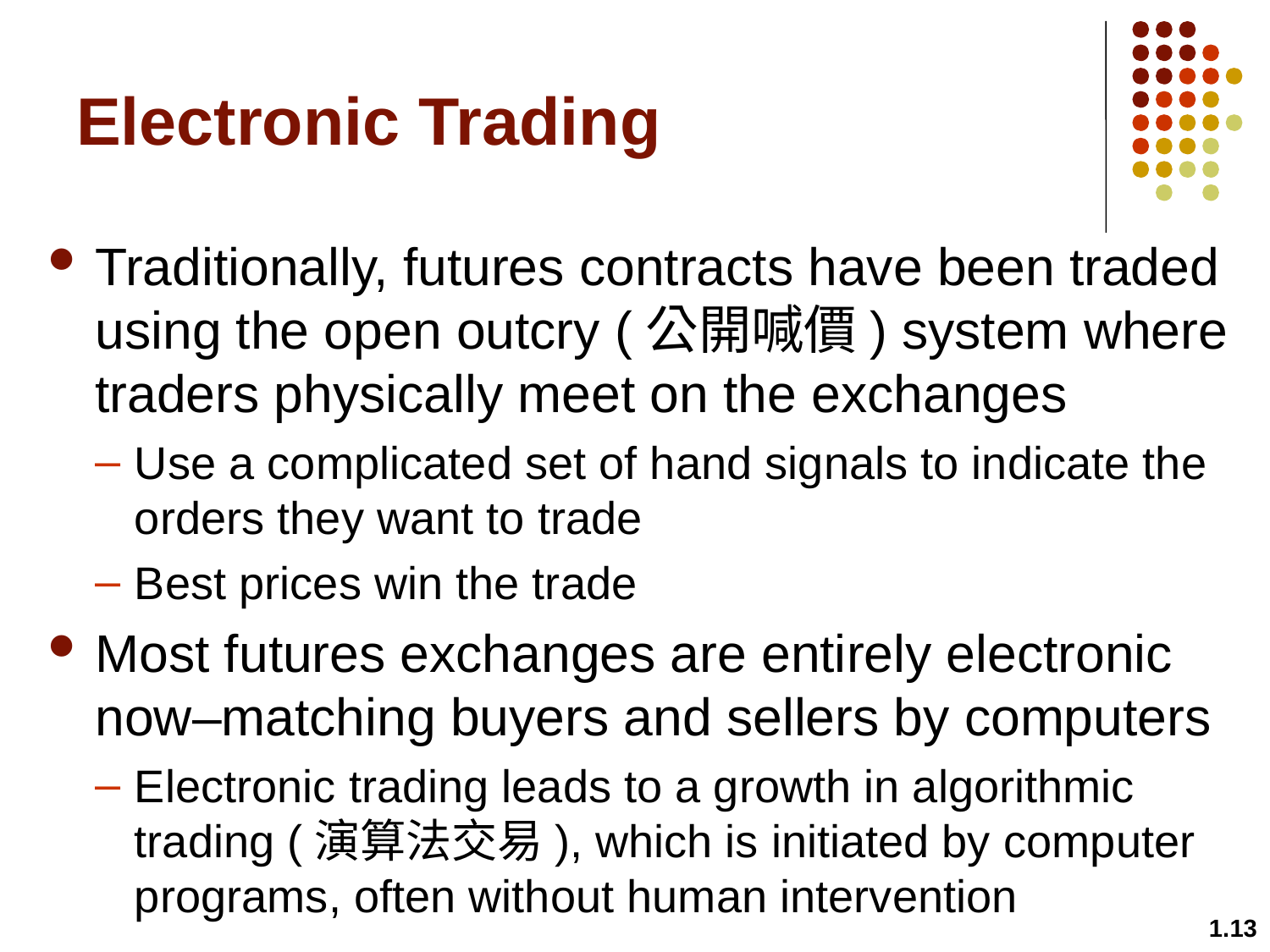

# Electronic Trading
Traditionally, futures contracts have been traded using the open outcry (公開喊價) system where traders physically meet on the exchanges
Use a complicated set of hand signals to indicate the orders they want to trade
Best prices win the trade
Most futures exchanges are entirely electronic now–matching buyers and sellers by computers
Electronic trading leads to a growth in algorithmic trading (演算法交易), which is initiated by computer programs, often without human intervention
1.13